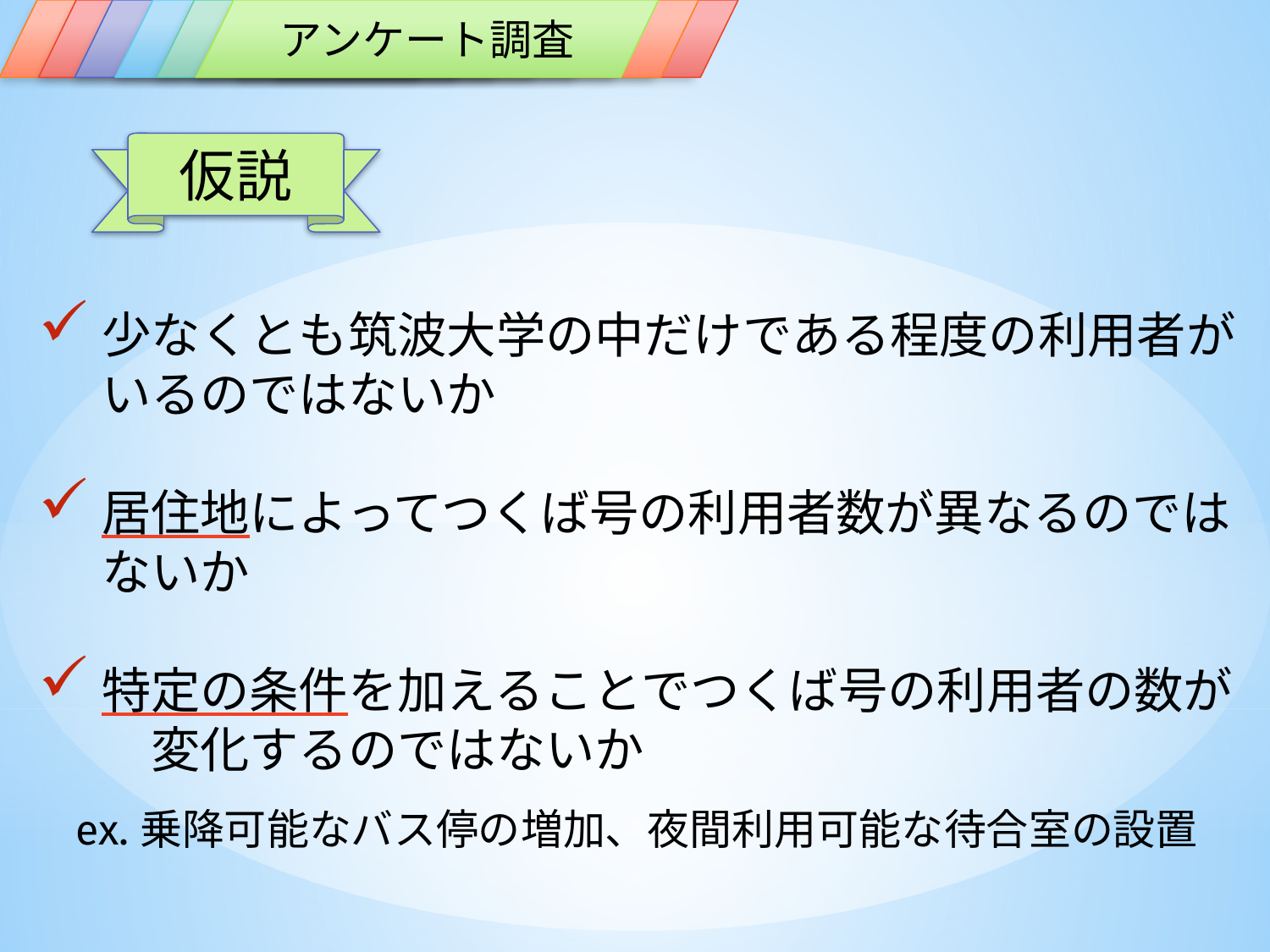

背景
問題提起
目標
現状
現地調査
アンケート調査
予備調査
参考文献
仮説
少なくとも筑波大学の中だけである程度の利用者がいるのではないか

居住地によってつくば号の利用者数が異なるのではないか

特定の条件を加えることでつくば号の利用者の数が　変化するのではないか
ex.乗降可能なバス停の増加、夜間利用可能な待合室の設置